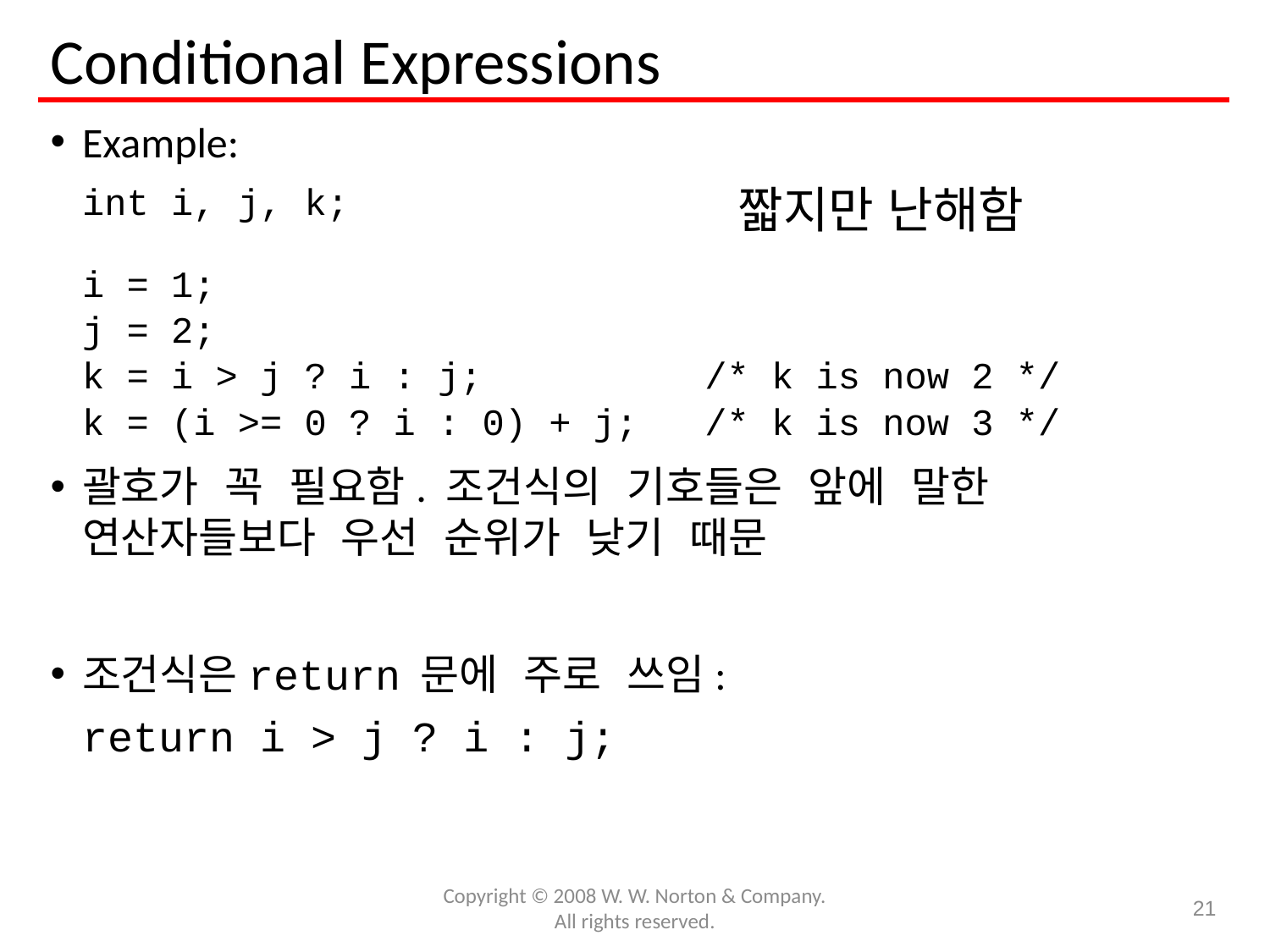

# Conditional Expressions
Example:
	int i, j, k;

	i = 1;
	j = 2;
	k = i > j ? i : j;          /* k is now 2 */
	k = (i >= 0 ? i : 0) + j;   /* k is now 3 */
괄호가 꼭 필요함. 조건식의 기호들은 앞에 말한 연산자들보다 우선 순위가 낮기 때문

조건식은return 문에 주로 쓰임:
	return i > j ? i : j;

짧지만 난해함
Copyright © 2008 W. W. Norton & Company.
All rights reserved.
21